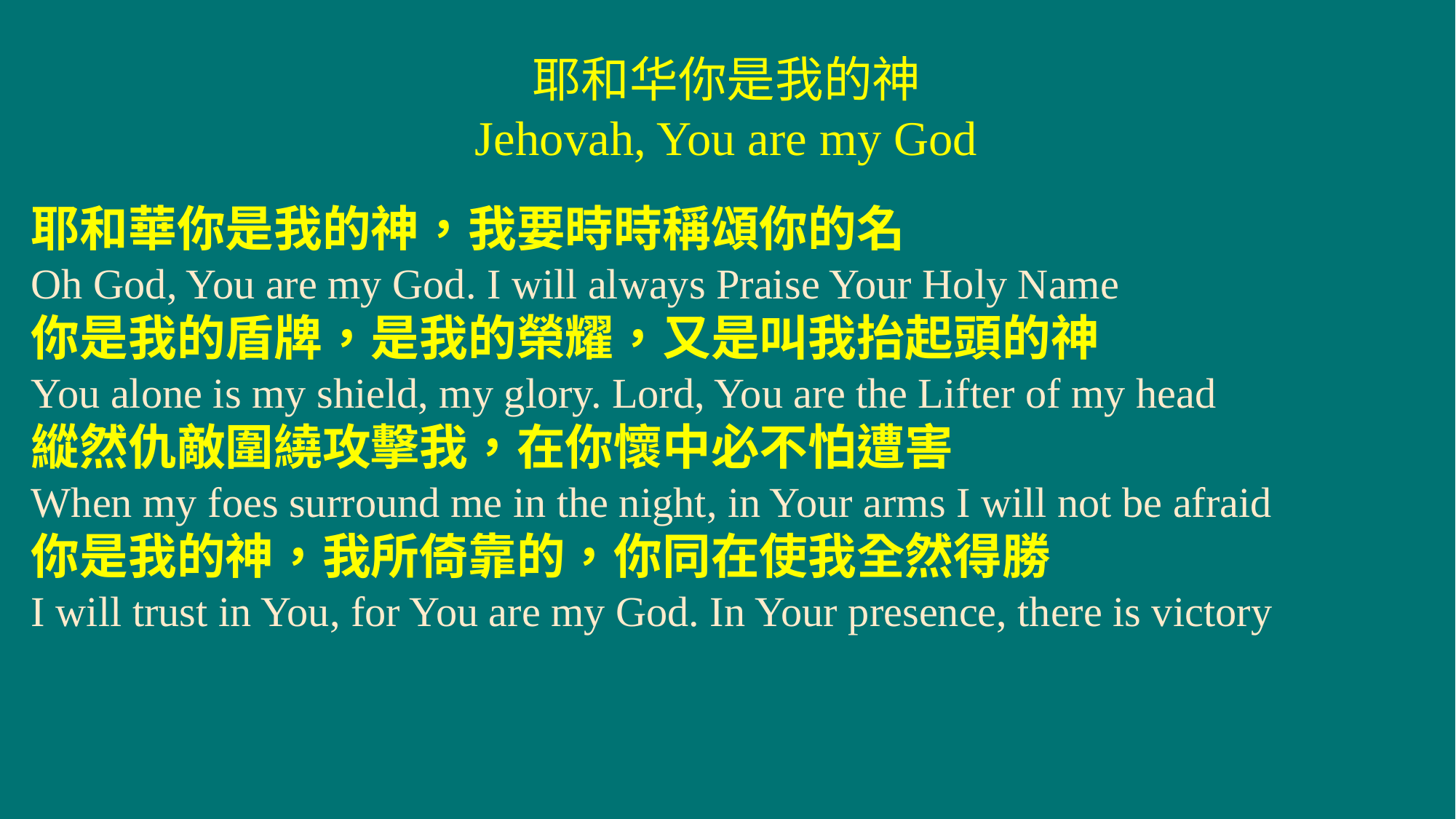

耶和华你是我的神
Jehovah, You are my God

耶和華你是我的神，我要時時稱頌你的名
Oh God, You are my God. I will always Praise Your Holy Name
你是我的盾牌，是我的榮耀，又是叫我抬起頭的神
You alone is my shield, my glory. Lord, You are the Lifter of my head
縱然仇敵圍繞攻擊我，在你懷中必不怕遭害
When my foes surround me in the night, in Your arms I will not be afraid
你是我的神，我所倚靠的，你同在使我全然得勝
I will trust in You, for You are my God. In Your presence, there is victory